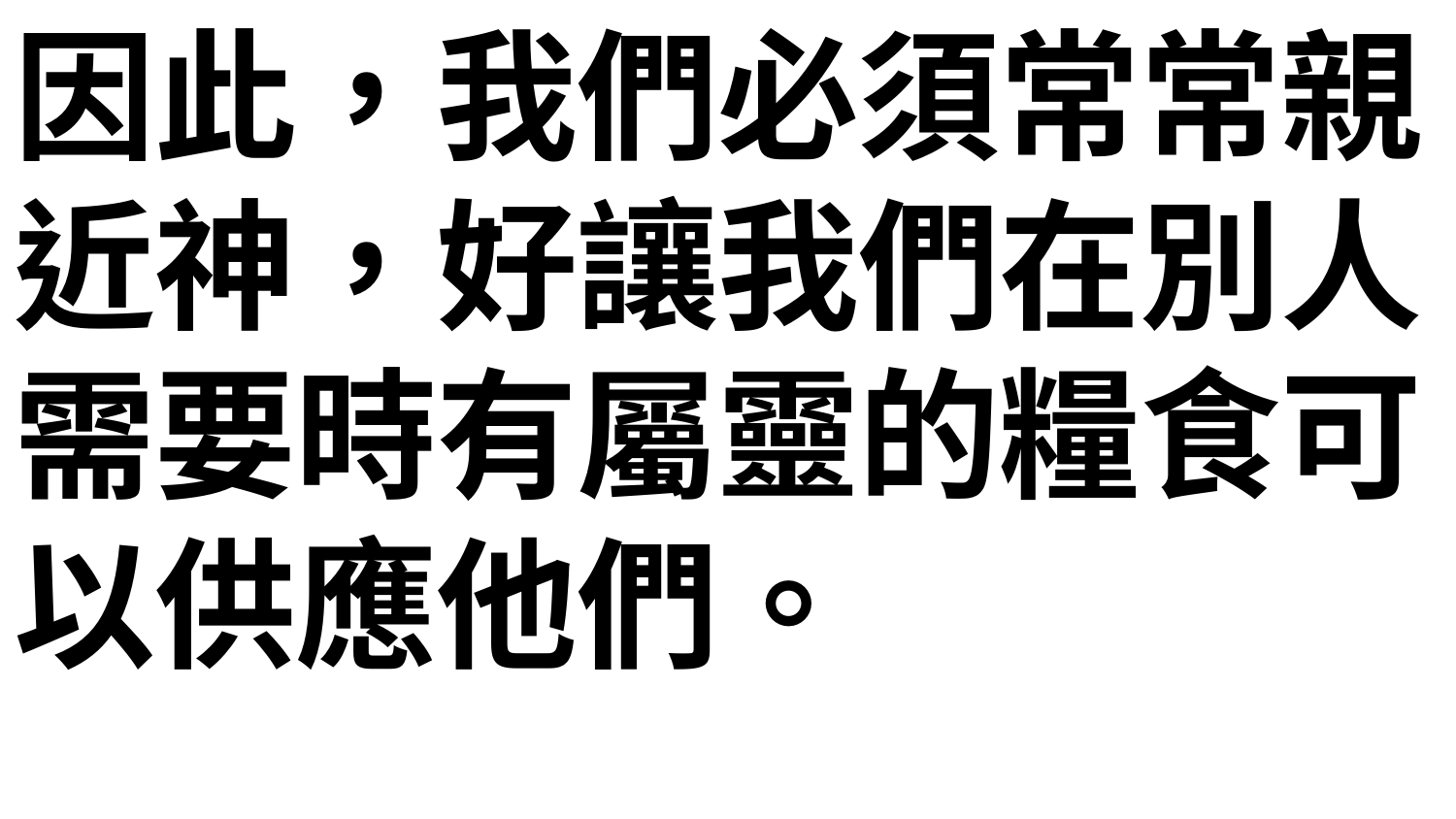

因此，我們必須常常親近神，好讓我們在別人需要時有屬靈的糧食可以供應他們。